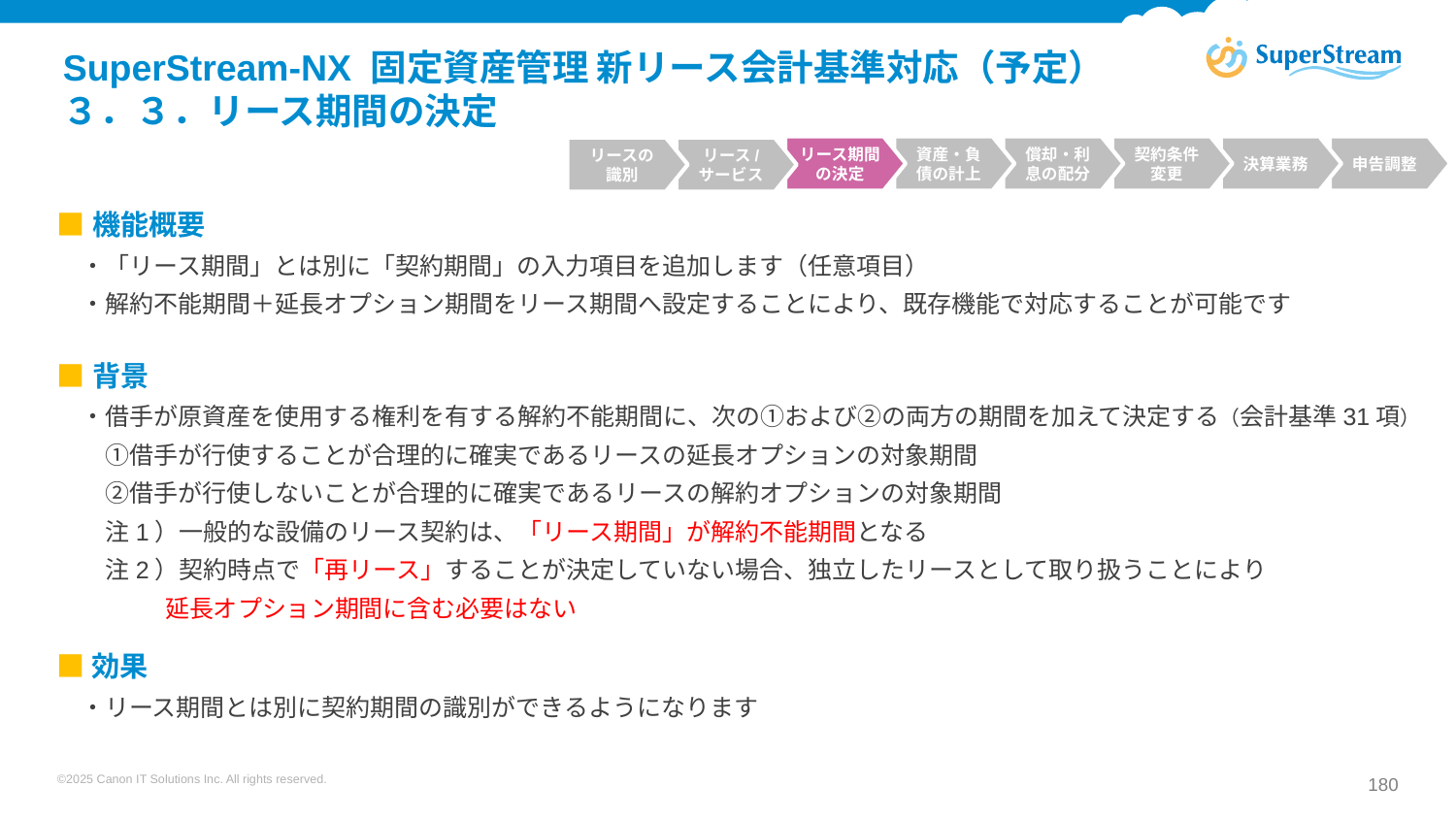

# SuperStream-NX 固定資産管理 新リース会計基準対応（予定） ３．３．リース期間の決定
リース期間の決定
資産・負債の計上
償却・利息の配分
契約条件
変更
決算業務
申告調整
リースの
識別
リース/
サービス
■機能概要
　・「リース期間」とは別に「契約期間」の入力項目を追加します（任意項目）
　・解約不能期間＋延長オプション期間をリース期間へ設定することにより、既存機能で対応することが可能です

■背景
　・借手が原資産を使用する権利を有する解約不能期間に、次の①および②の両方の期間を加えて決定する（会計基準31項）
　　①借手が行使することが合理的に確実であるリースの延長オプションの対象期間
　　②借手が行使しないことが合理的に確実であるリースの解約オプションの対象期間
　　注1）一般的な設備のリース契約は、「リース期間」が解約不能期間となる
　　注2）契約時点で「再リース」することが決定していない場合、独立したリースとして取り扱うことにより
　　　　  延長オプション期間に含む必要はない

■効果
　・リース期間とは別に契約期間の識別ができるようになります
©2025 Canon IT Solutions Inc. All rights reserved.
180